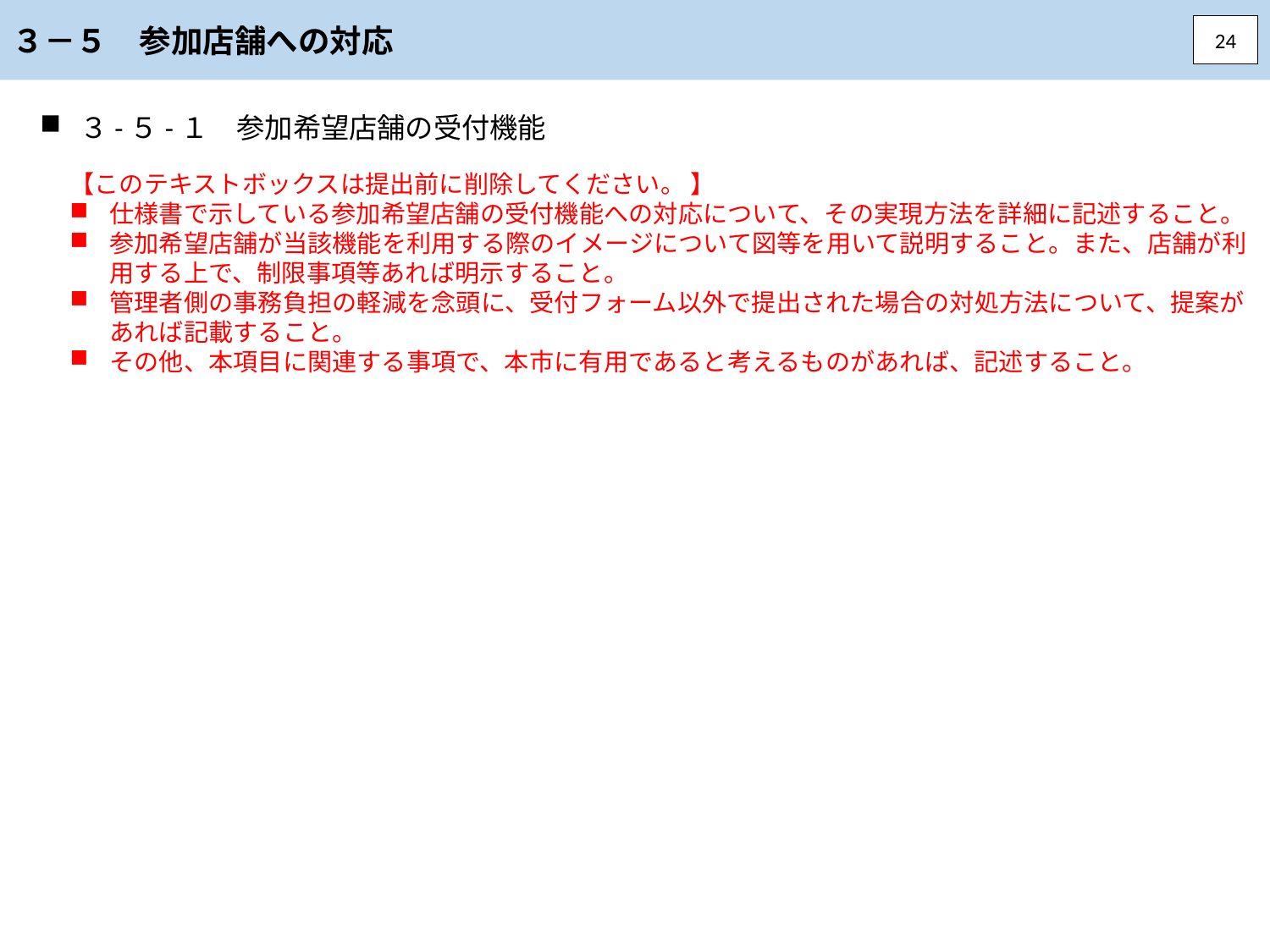

３－５　参加店舗への対応
24
３-５-１　参加希望店舗の受付機能
【このテキストボックスは提出前に削除してください。 】
仕様書で示している参加希望店舗の受付機能への対応について、その実現方法を詳細に記述すること。
参加希望店舗が当該機能を利用する際のイメージについて図等を用いて説明すること。また、店舗が利用する上で、制限事項等あれば明示すること。
管理者側の事務負担の軽減を念頭に、受付フォーム以外で提出された場合の対処方法について、提案があれば記載すること。
その他、本項目に関連する事項で、本市に有用であると考えるものがあれば、記述すること。